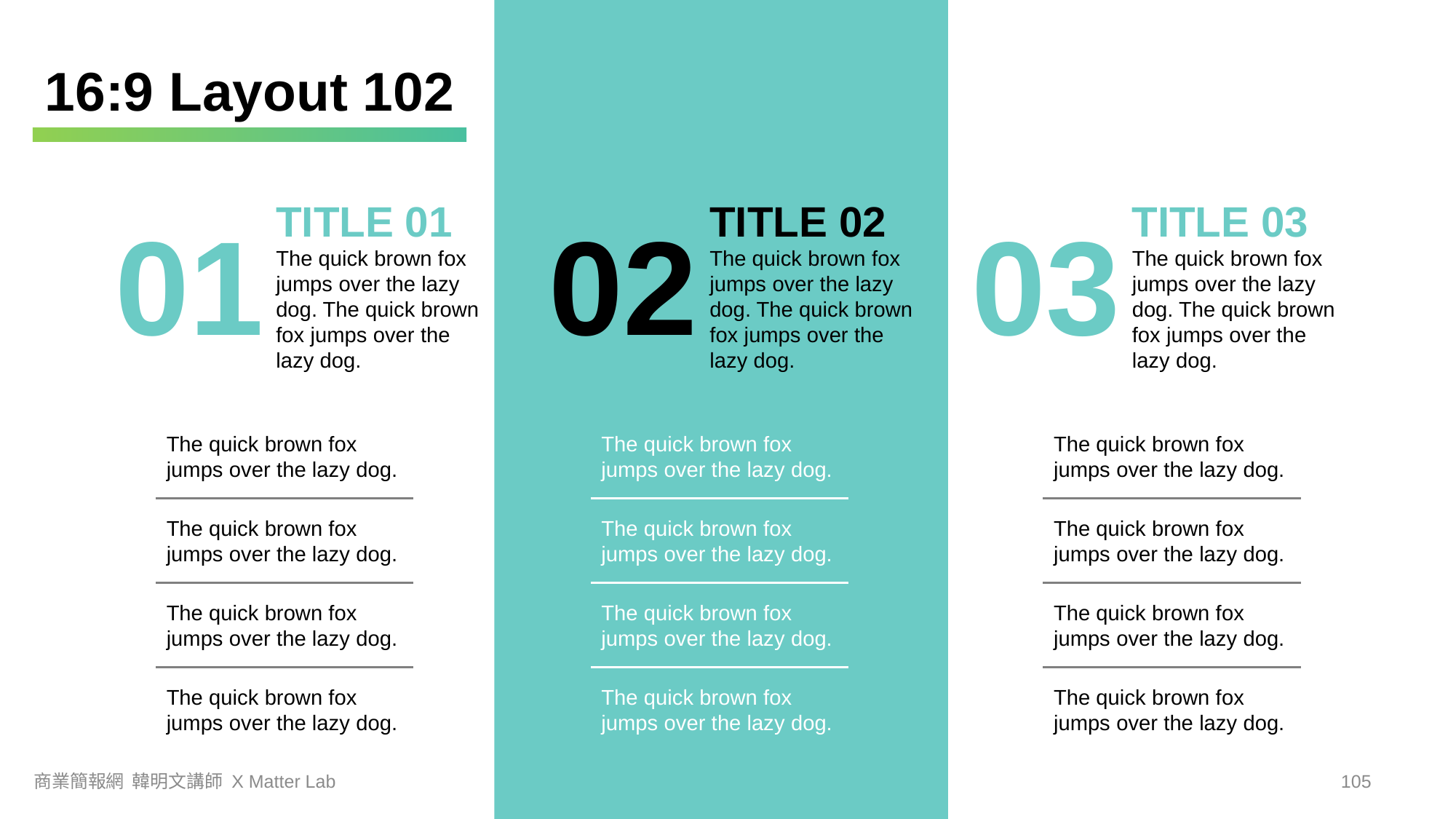

16:9 Layout 102

TITLE 01
TITLE 02
TITLE 03
01
02
03
The quick brown fox jumps over the lazy dog. The quick brown fox jumps over the lazy dog.
The quick brown fox jumps over the lazy dog. The quick brown fox jumps over the lazy dog.
The quick brown fox jumps over the lazy dog. The quick brown fox jumps over the lazy dog.
The quick brown fox jumps over the lazy dog.
The quick brown fox jumps over the lazy dog.
The quick brown fox jumps over the lazy dog.
The quick brown fox jumps over the lazy dog.
The quick brown fox jumps over the lazy dog.
The quick brown fox jumps over the lazy dog.
The quick brown fox jumps over the lazy dog.
The quick brown fox jumps over the lazy dog.
The quick brown fox jumps over the lazy dog.
The quick brown fox jumps over the lazy dog.
The quick brown fox jumps over the lazy dog.
The quick brown fox jumps over the lazy dog.
商業簡報網  韓明文講師 X Matter Lab
105